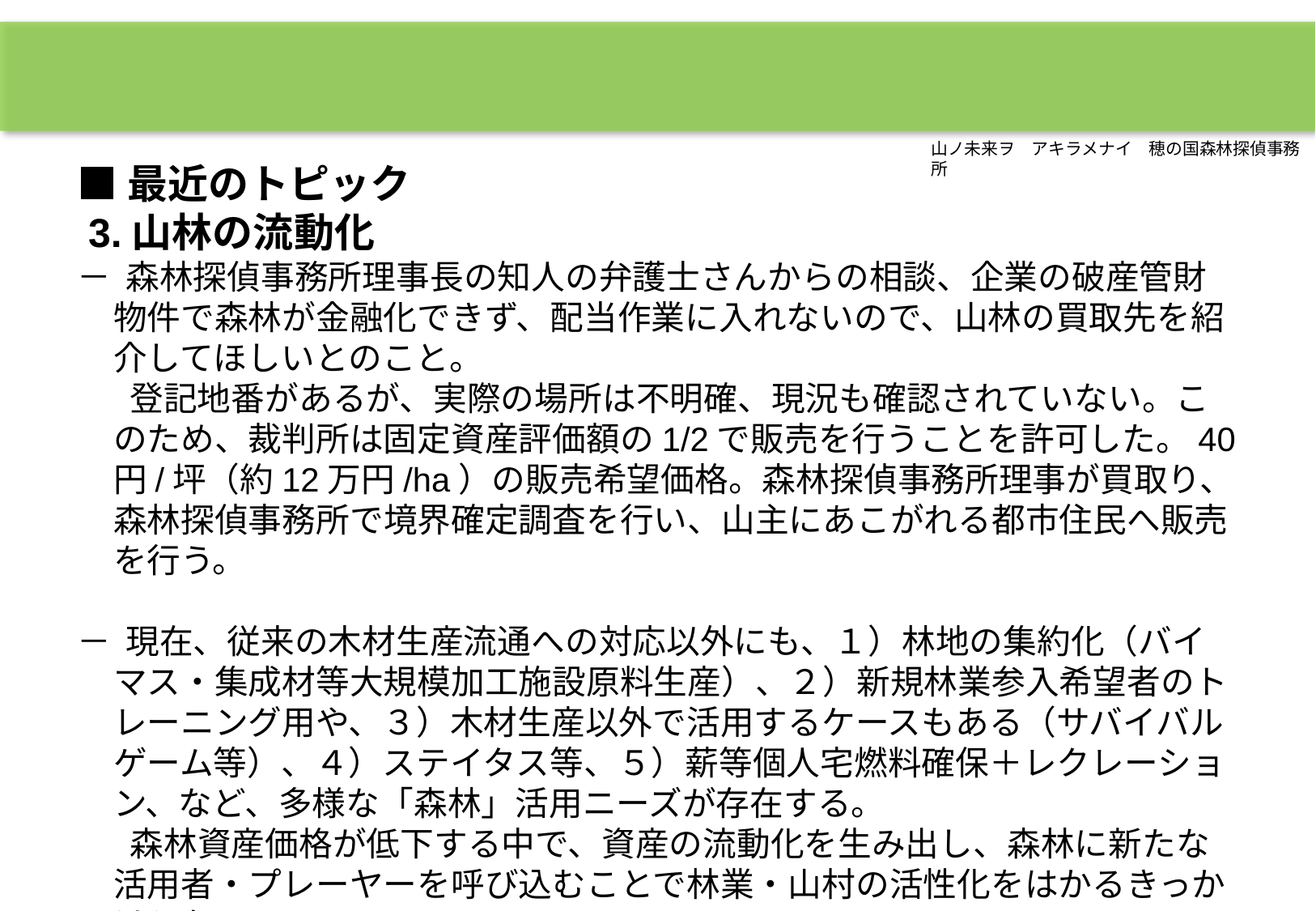

山ノ未来ヲ　アキラメナイ　穂の国森林探偵事務所
■最近のトピック
 3.山林の流動化
－  森林探偵事務所理事長の知人の弁護士さんからの相談、企業の破産管財物件で森林が金融化できず、配当作業に入れないので、山林の買取先を紹介してほしいとのこと。
      登記地番があるが、実際の場所は不明確、現況も確認されていない。このため、裁判所は固定資産評価額の1/2で販売を行うことを許可した。40円/坪（約12万円/ha）の販売希望価格。森林探偵事務所理事が買取り、森林探偵事務所で境界確定調査を行い、山主にあこがれる都市住民へ販売を行う。

－  現在、従来の木材生産流通への対応以外にも、１）林地の集約化（バイマス・集成材等大規模加工施設原料生産）、２）新規林業参入希望者のトレーニング用や、３）木材生産以外で活用するケースもある（サバイバルゲーム等）、４）ステイタス等、５）薪等個人宅燃料確保＋レクレーション、など、多様な「森林」活用ニーズが存在する。
      森林資産価格が低下する中で、資産の流動化を生み出し、森林に新たな活用者・プレーヤーを呼び込むことで林業・山村の活性化をはかるきっかけとなる。
 多様な森林空間利用ニーズにどう訴求するか？を今後検討する必要がある。